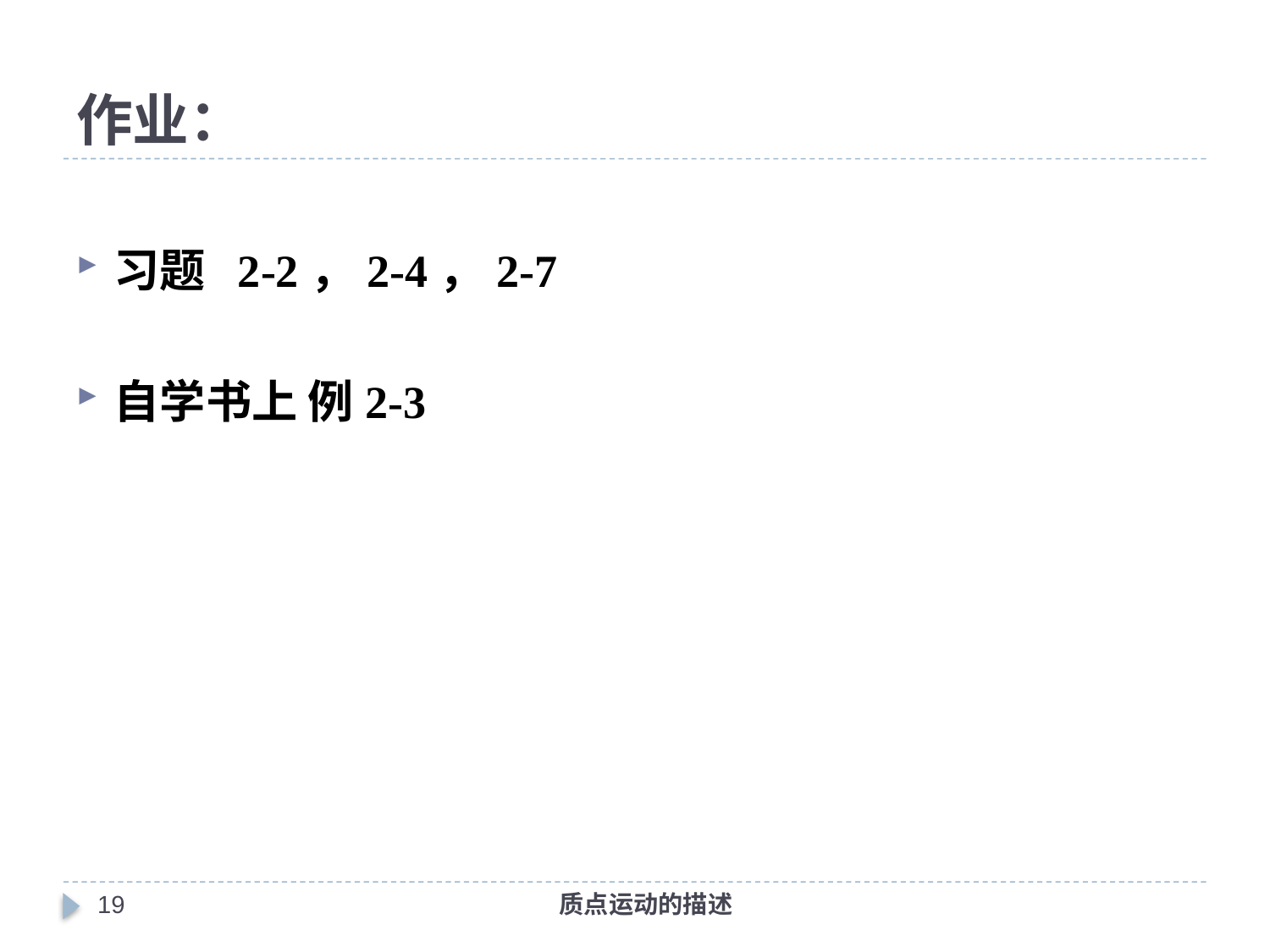

# 作业：

习题  2-2，2-4，2-7

自学书上 例2-3

19
质点运动的描述